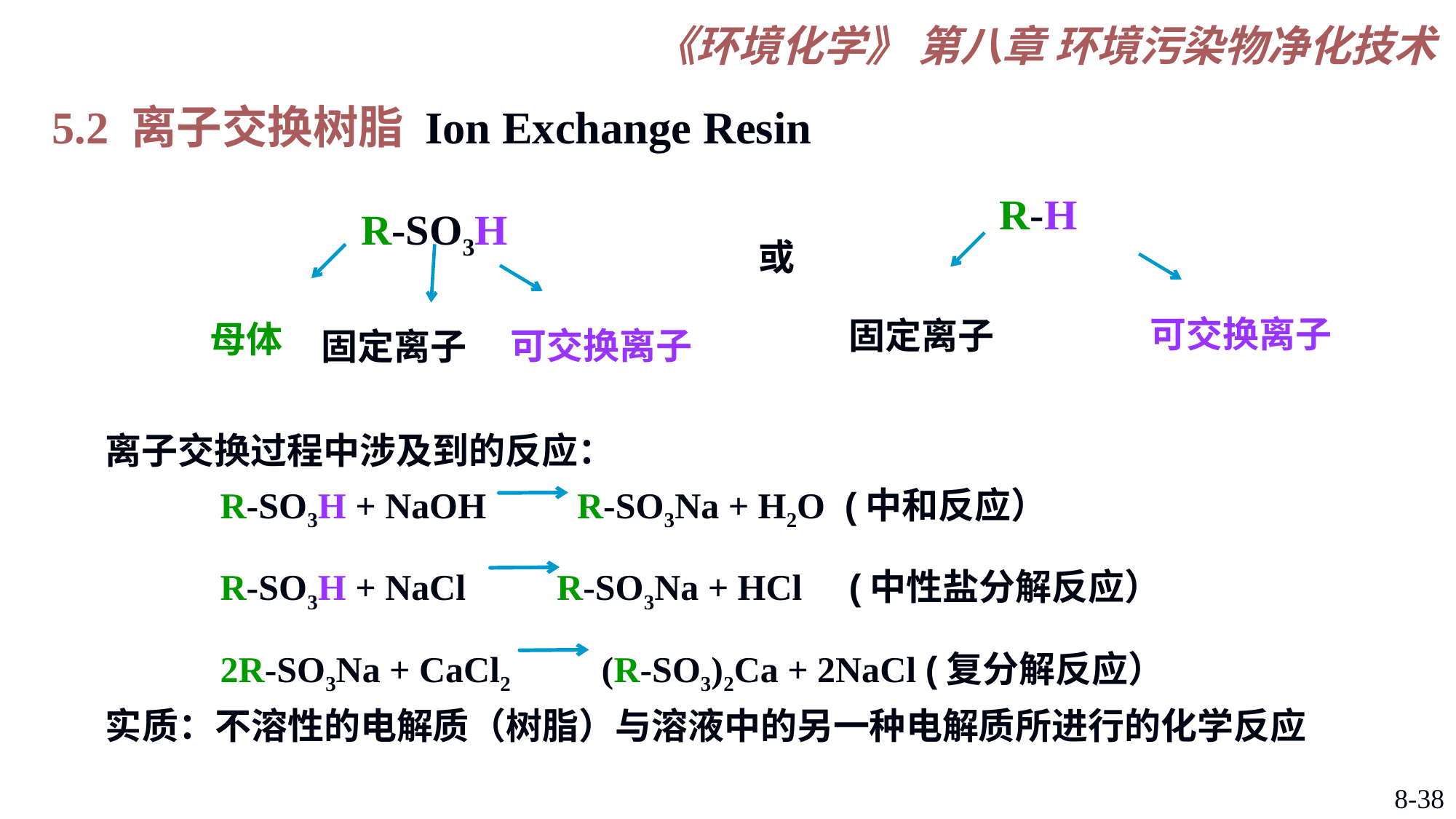

5.2 离子交换树脂 Ion Exchange Resin

R-H
R-SO3H
或
可交换离子
固定离子
母体
可交换离子
固定离子
离子交换过程中涉及到的反应：
R-SO3H + NaOH          R-SO3Na + H2O  (中和反应）
R-SO3H + NaCl          R-SO3Na + HCl     (中性盐分解反应）
2R-SO3Na + CaCl2          (R-SO3)2Ca + 2NaCl (复分解反应）
实质：不溶性的电解质（树脂）与溶液中的另一种电解质所进行的化学反应
8-38